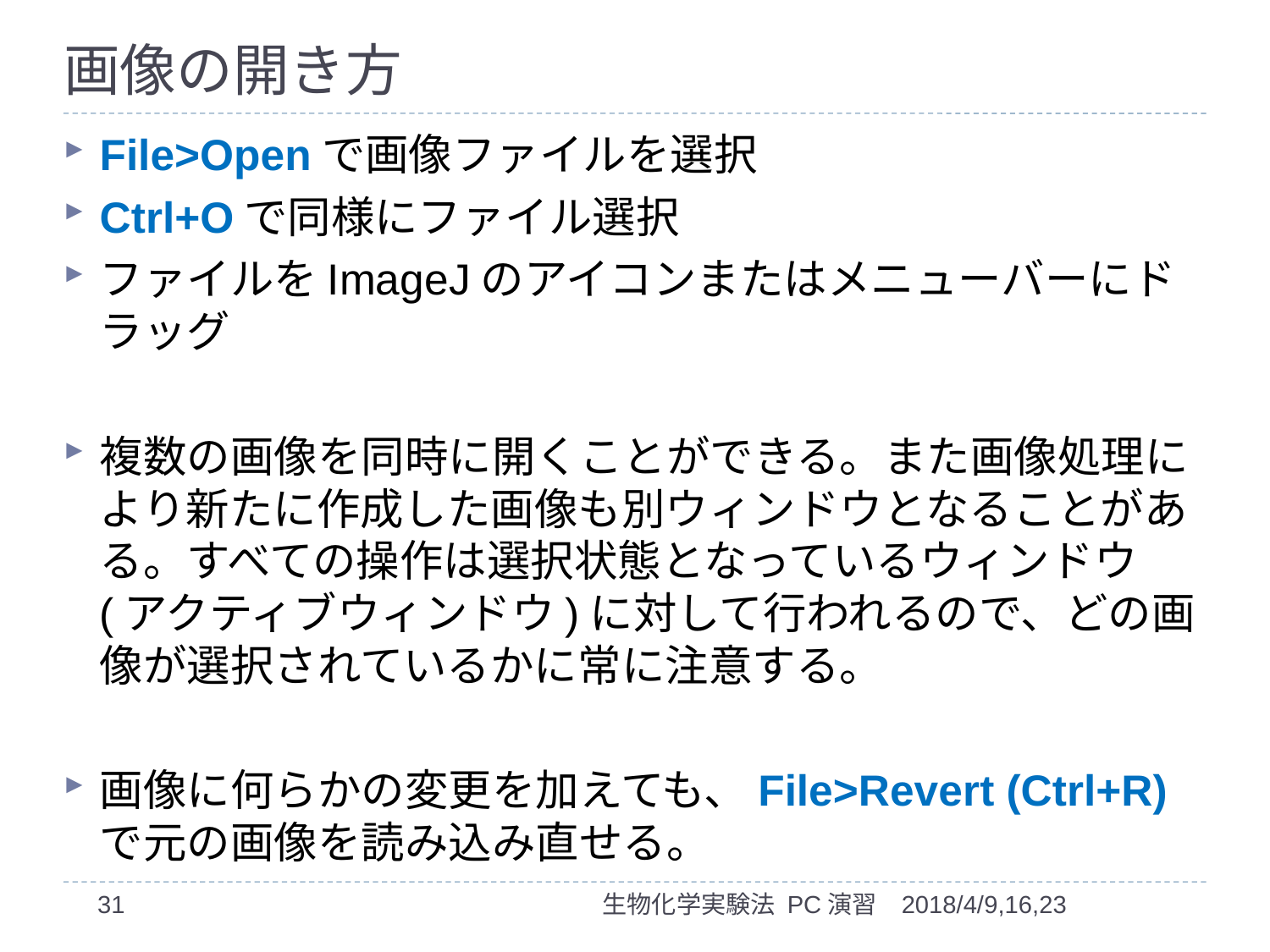

# 画像の開き方
File>Openで画像ファイルを選択
Ctrl+Oで同様にファイル選択
ファイルをImageJのアイコンまたはメニューバーにドラッグ

複数の画像を同時に開くことができる。また画像処理により新たに作成した画像も別ウィンドウとなることがある。すべての操作は選択状態となっているウィンドウ(アクティブウィンドウ)に対して行われるので、どの画像が選択されているかに常に注意する。

画像に何らかの変更を加えても、File>Revert (Ctrl+R) で元の画像を読み込み直せる。
31
生物化学実験法 PC演習
2018/4/9,16,23